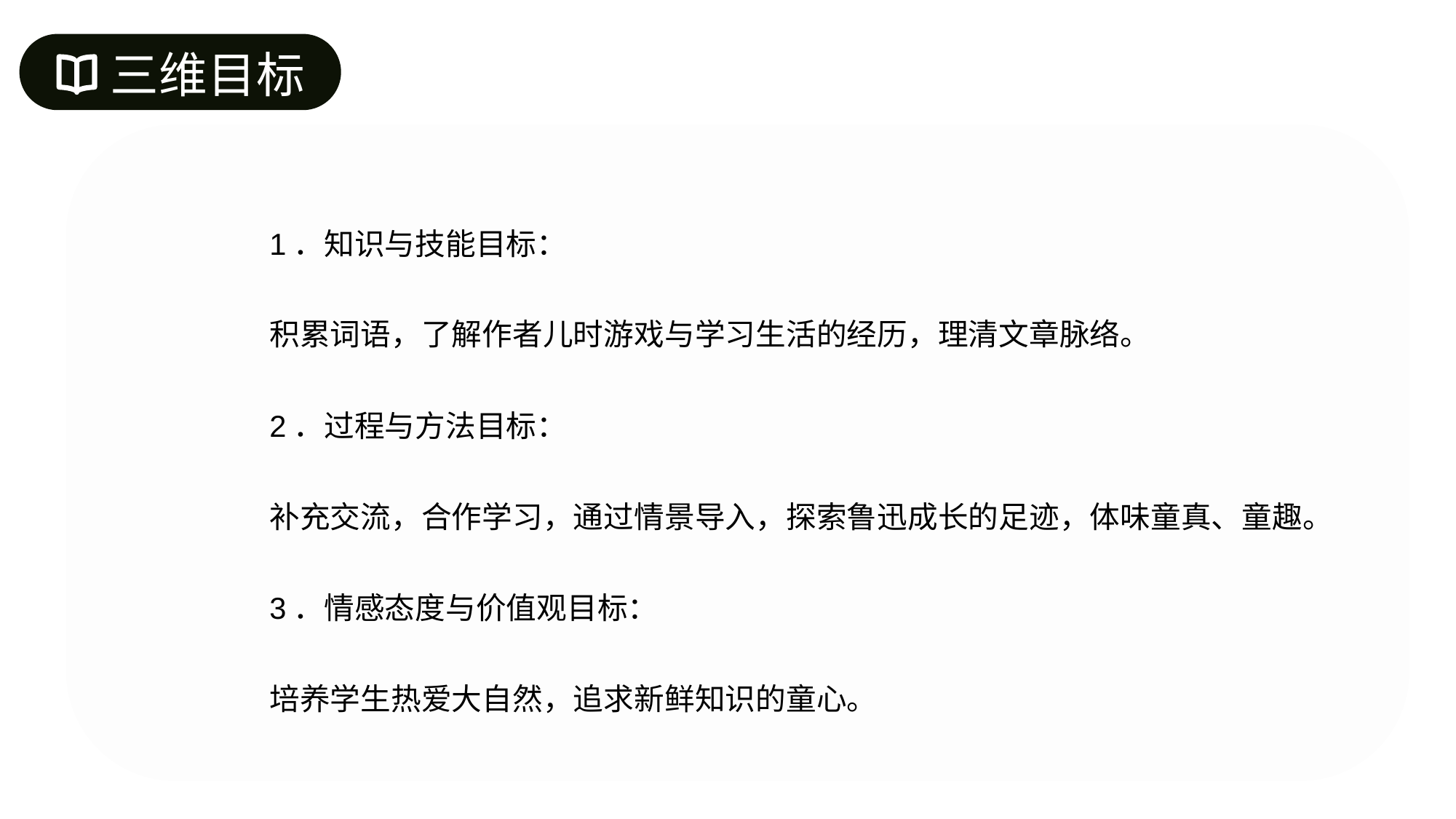

三维目标

1．知识与技能目标：
积累词语，了解作者儿时游戏与学习生活的经历，理清文章脉络。
2．过程与方法目标：
补充交流，合作学习，通过情景导入，探索鲁迅成长的足迹，体味童真、童趣。
3．情感态度与价值观目标：
培养学生热爱大自然，追求新鲜知识的童心。